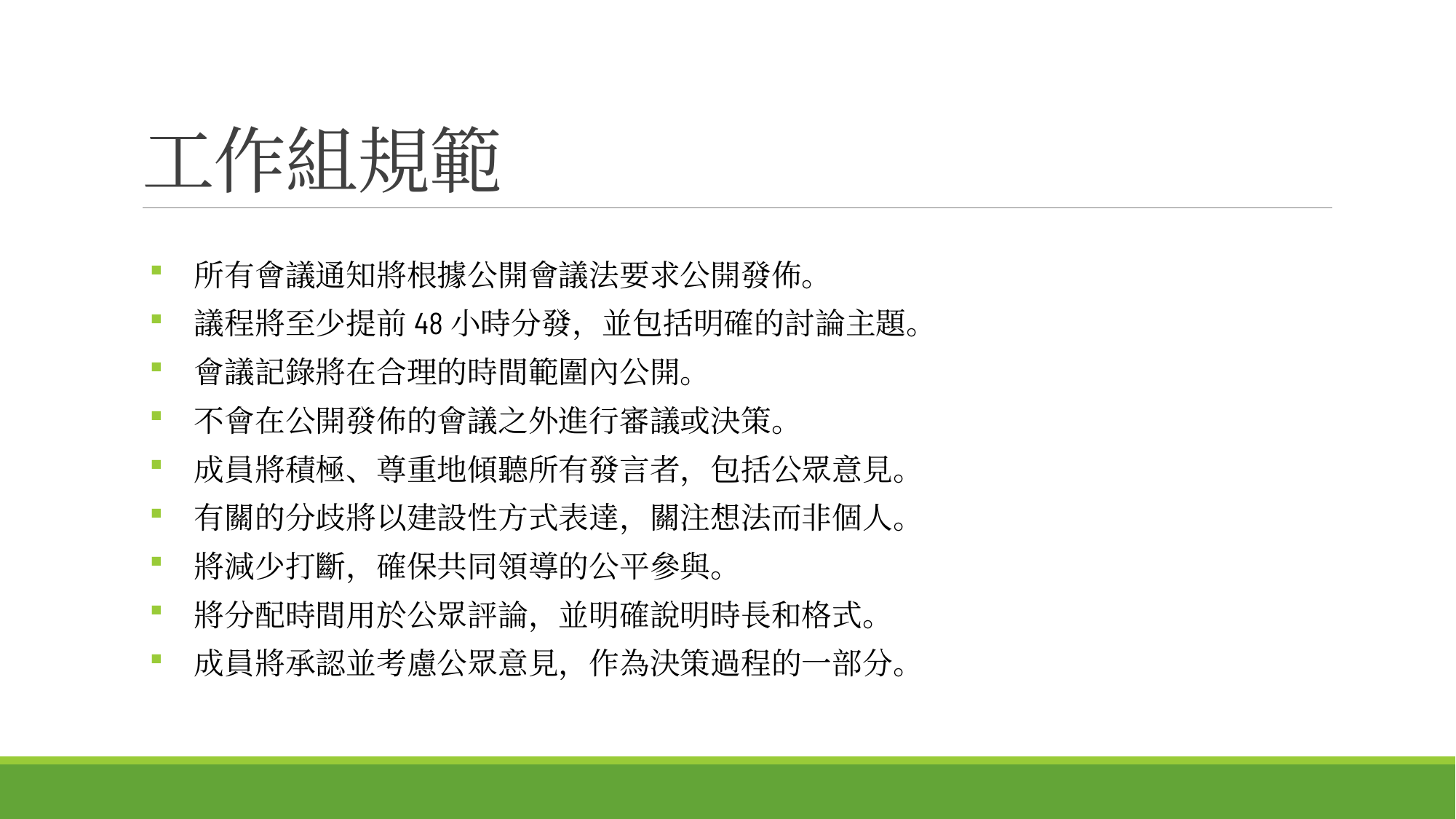

# 工作組規範
  所有會議通知將根據公開會議法要求公開發佈。
  議程將至少提前48小時分發，並包括明確的討論主題。
  會議記錄將在合理的時間範圍內公開。
  不會在公開發佈的會議之外進行審議或決策。
  成員將積極、尊重地傾聽所有發言者，包括公眾意見。
  有關的分歧將以建設性方式表達，關注想法而非個人。
  將減少打斷，確保共同領導的公平參與。
  將分配時間用於公眾評論，並明確說明時長和格式。
  成員將承認並考慮公眾意見，作為決策過程的一部分。